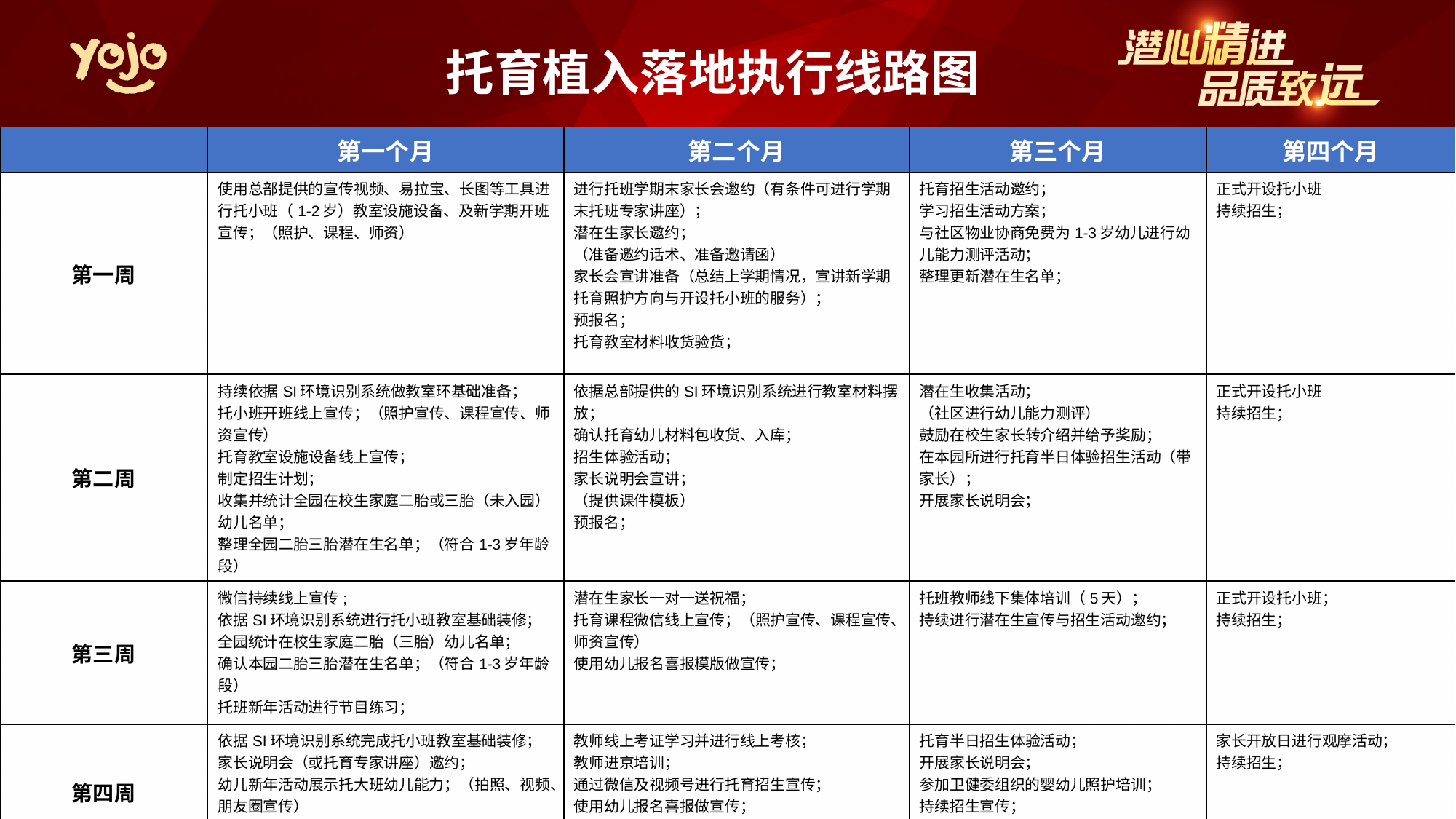

托育植入落地执行线路图
|  | 第一个月 | 第二个月 | 第三个月 | 第四个月 |
| --- | --- | --- | --- | --- |
| 第一周 | 使用总部提供的宣传视频、易拉宝、长图等工具进行托小班（1-2岁）教室设施设备、及新学期开班宣传；（照护、课程、师资） | 进行托班学期末家长会邀约（有条件可进行学期末托班专家讲座）； 潜在生家长邀约； （准备邀约话术、准备邀请函） 家长会宣讲准备（总结上学期情况，宣讲新学期托育照护方向与开设托小班的服务）； 预报名； 托育教室材料收货验货； | 托育招生活动邀约； 学习招生活动方案； 与社区物业协商免费为1-3岁幼儿进行幼儿能力测评活动； 整理更新潜在生名单； | 正式开设托小班 持续招生； |
| 第二周 | 持续依据SI环境识别系统做教室环基础准备； 托小班开班线上宣传；（照护宣传、课程宣传、师资宣传） 托育教室设施设备线上宣传； 制定招生计划； 收集并统计全园在校生家庭二胎或三胎（未入园）幼儿名单； 整理全园二胎三胎潜在生名单；（符合1-3岁年龄段） | 依据总部提供的SI环境识别系统进行教室材料摆放； 确认托育幼儿材料包收货、入库； 招生体验活动； 家长说明会宣讲； （提供课件模板） 预报名； | 潜在生收集活动； （社区进行幼儿能力测评） 鼓励在校生家长转介绍并给予奖励； 在本园所进行托育半日体验招生活动（带家长）； 开展家长说明会； | 正式开设托小班 持续招生； |
| 第三周 | 微信持续线上宣传; 依据SI环境识别系统进行托小班教室基础装修； 全园统计在校生家庭二胎（三胎）幼儿名单； 确认本园二胎三胎潜在生名单；（符合1-3岁年龄段） 托班新年活动进行节目练习； | 潜在生家长一对一送祝福； 托育课程微信线上宣传；（照护宣传、课程宣传、师资宣传） 使用幼儿报名喜报模版做宣传； | 托班教师线下集体培训（5天）； 持续进行潜在生宣传与招生活动邀约； | 正式开设托小班； 持续招生； |
| 第四周 | 依据SI环境识别系统完成托小班教室基础装修； 家长说明会（或托育专家讲座）邀约； 幼儿新年活动展示托大班幼儿能力；（拍照、视频、朋友圈宣传） 制定托小班预报名收费政策及转介绍奖励机制； | 教师线上考证学习并进行线上考核； 教师进京培训； 通过微信及视频号进行托育招生宣传； 使用幼儿报名喜报做宣传； （外宣好的口碑） | 托育半日招生体验活动； 开展家长说明会； 参加卫健委组织的婴幼儿照护培训； 持续招生宣传； | 家长开放日进行观摩活动； 持续招生； |